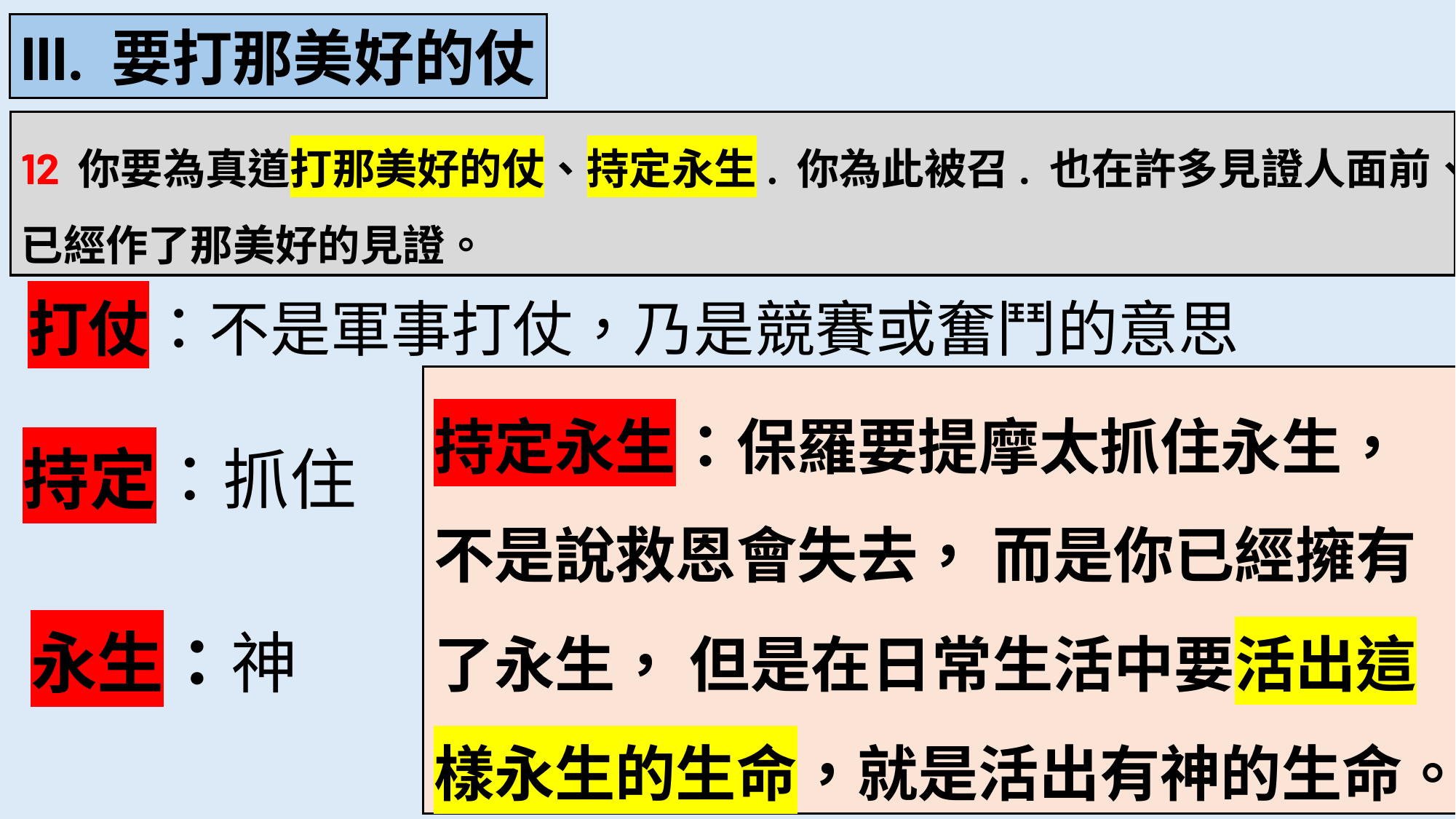

III. 要打那美好的仗
12 你要為真道打那美好的仗、持定永生. 你為此被召. 也在許多見證人面前、已經作了那美好的見證。
打仗：不是軍事打仗，乃是競賽或奮鬥的意思
持定永生：保羅要提摩太抓住永生， 不是說救恩會失去， 而是你已經擁有了永生， 但是在日常生活中要活出這樣永生的生命，就是活出有神的生命。
持定：抓住
永生：神